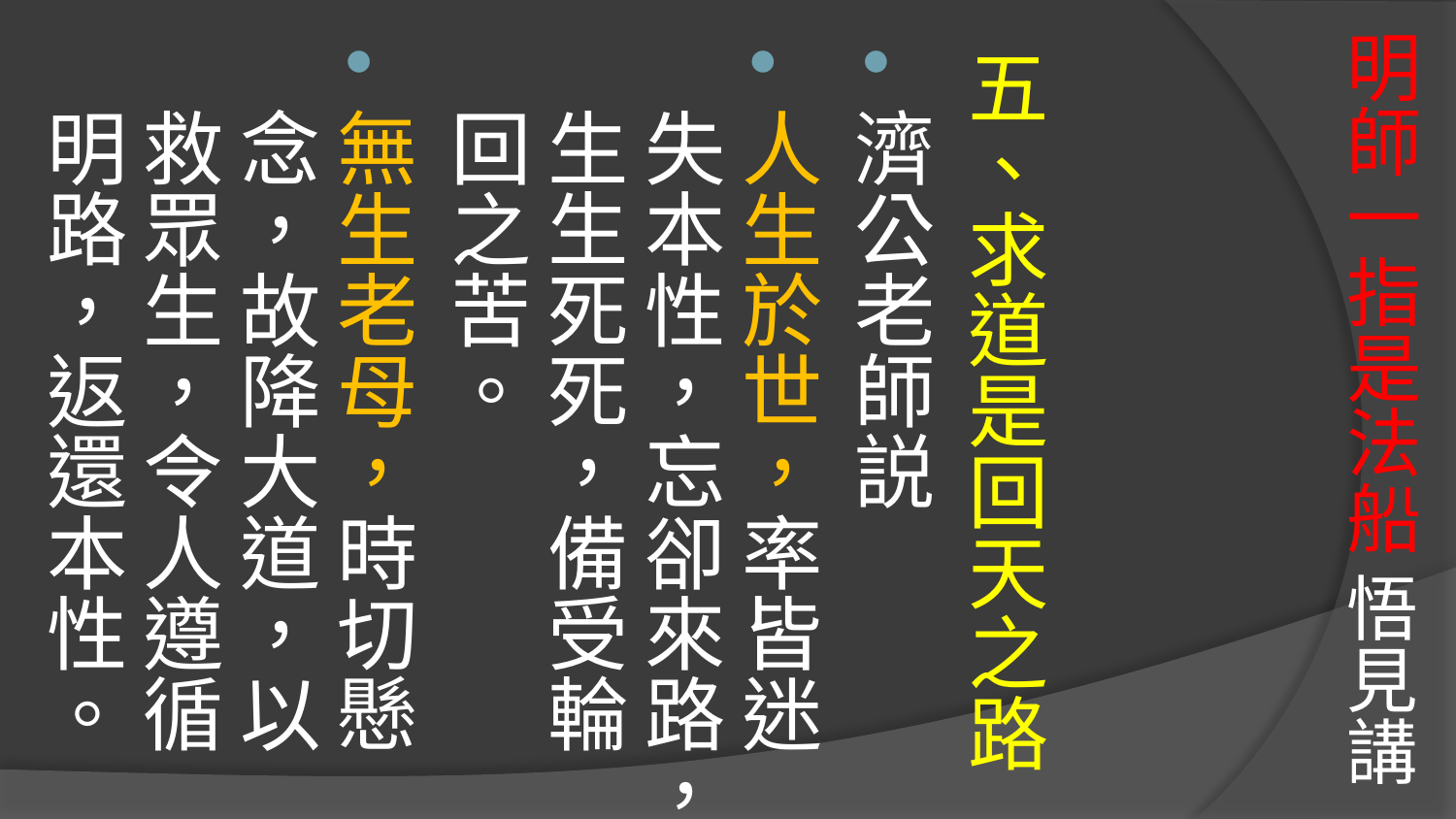

# 明師一指是法船 悟見講
五、求道是回天之路
濟公老師説
人生於世，率皆迷失本性，忘卻來路，生生死死，備受輪回之苦。
無生老母，時切懸念，故降大道，以救眾生，令人遵循明路，返還本性。